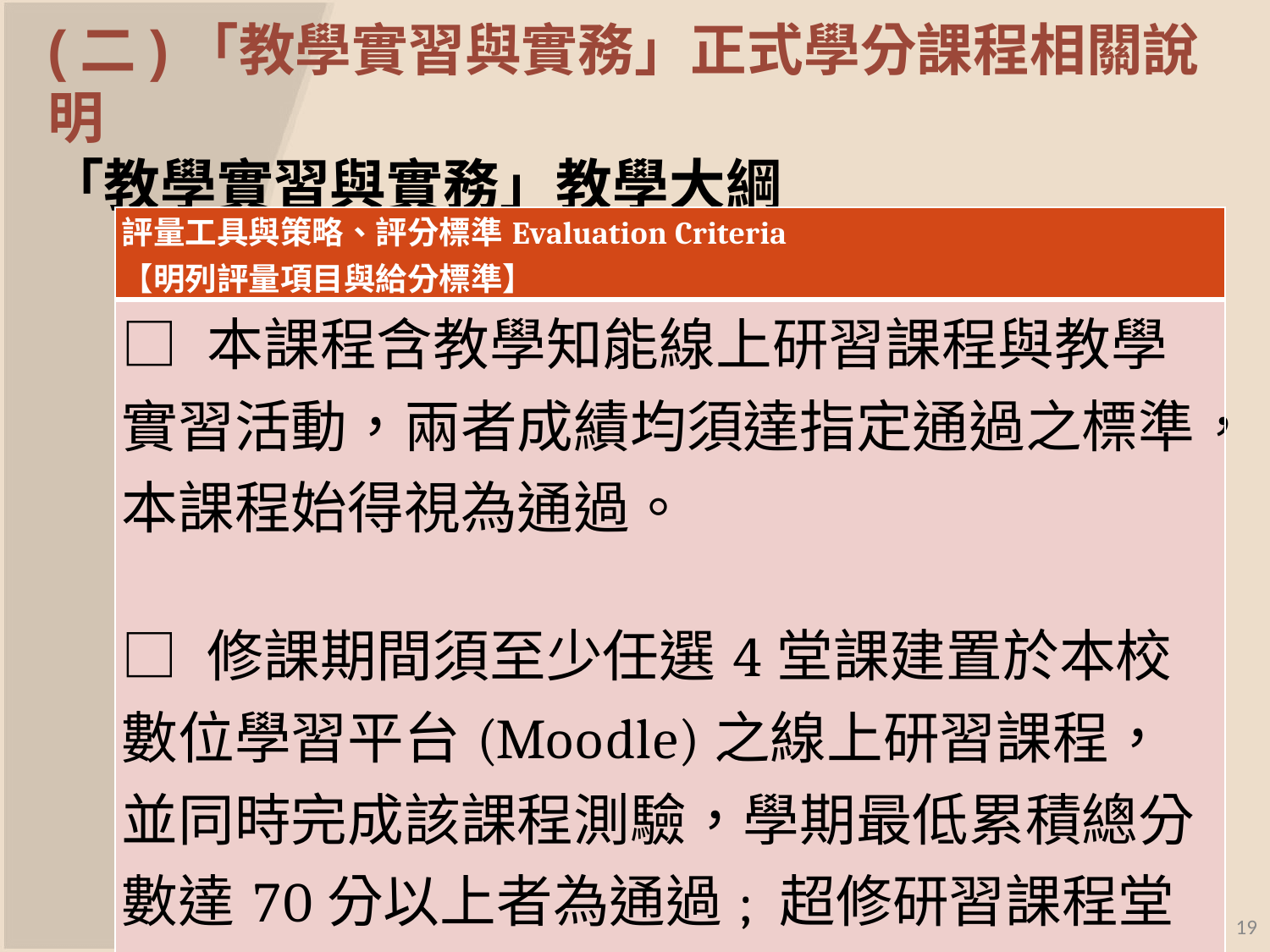

# (二)「教學實習與實務」正式學分課程相關說明 「教學實習與實務」教學大綱
| 評量工具與策略、評分標準Evaluation Criteria 【明列評量項目與給分標準】 |
| --- |
| □ 本課程含教學知能線上研習課程與教學實習活動，兩者成績均須達指定通過之標準，本課程始得視為通過。 □ 修課期間須至少任選4堂課建置於本校數位學習平台(Moodle)之線上研習課程，並同時完成該課程測驗，學期最低累積總分數達70分以上者為通過; 超修研習課程堂數並完成測驗者，其得分可累計。 |
19